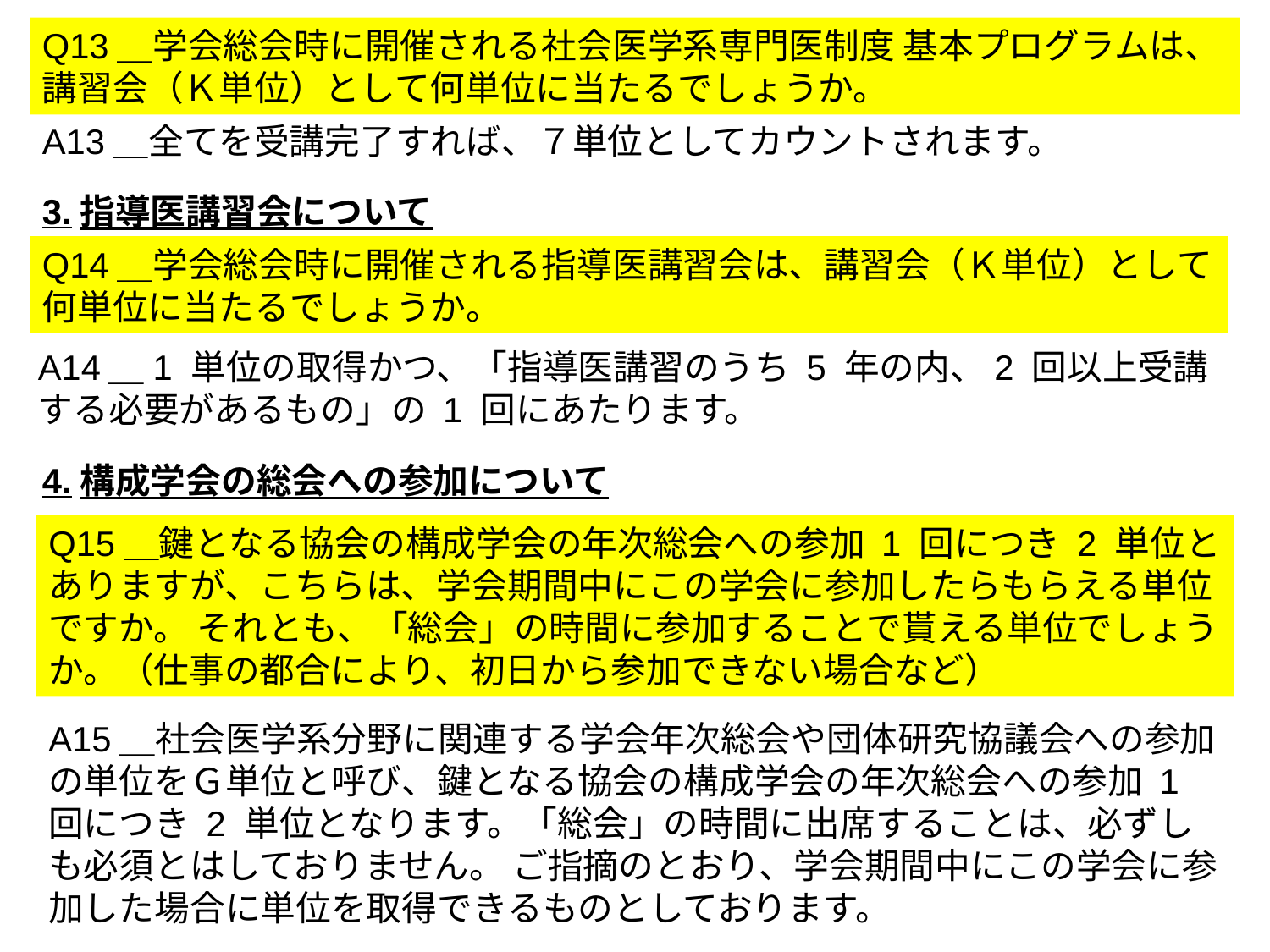

Q13＿学会総会時に開催される社会医学系専門医制度 基本プログラムは、講習会（Ｋ単位）として何単位に当たるでしょうか。
A13＿全てを受講完了すれば、７単位としてカウントされます。
3.指導医講習会について
Q14＿学会総会時に開催される指導医講習会は、講習会（Ｋ単位）として何単位に当たるでしょうか。
A14＿1 単位の取得かつ、「指導医講習のうち 5 年の内、2 回以上受講する必要があるもの」の 1 回にあたります。
4.構成学会の総会への参加について
Q15＿鍵となる協会の構成学会の年次総会への参加 1 回につき 2 単位とありますが、こちらは、学会期間中にこの学会に参加したらもらえる単位ですか。 それとも、「総会」の時間に参加することで貰える単位でしょうか。（仕事の都合により、初日から参加できない場合など）
A15＿社会医学系分野に関連する学会年次総会や団体研究協議会への参加の単位をＧ単位と呼び、鍵となる協会の構成学会の年次総会への参加 1 回につき 2 単位となります。「総会」の時間に出席することは、必ずしも必須とはしておりません。 ご指摘のとおり、学会期間中にこの学会に参加した場合に単位を取得できるものとしております。